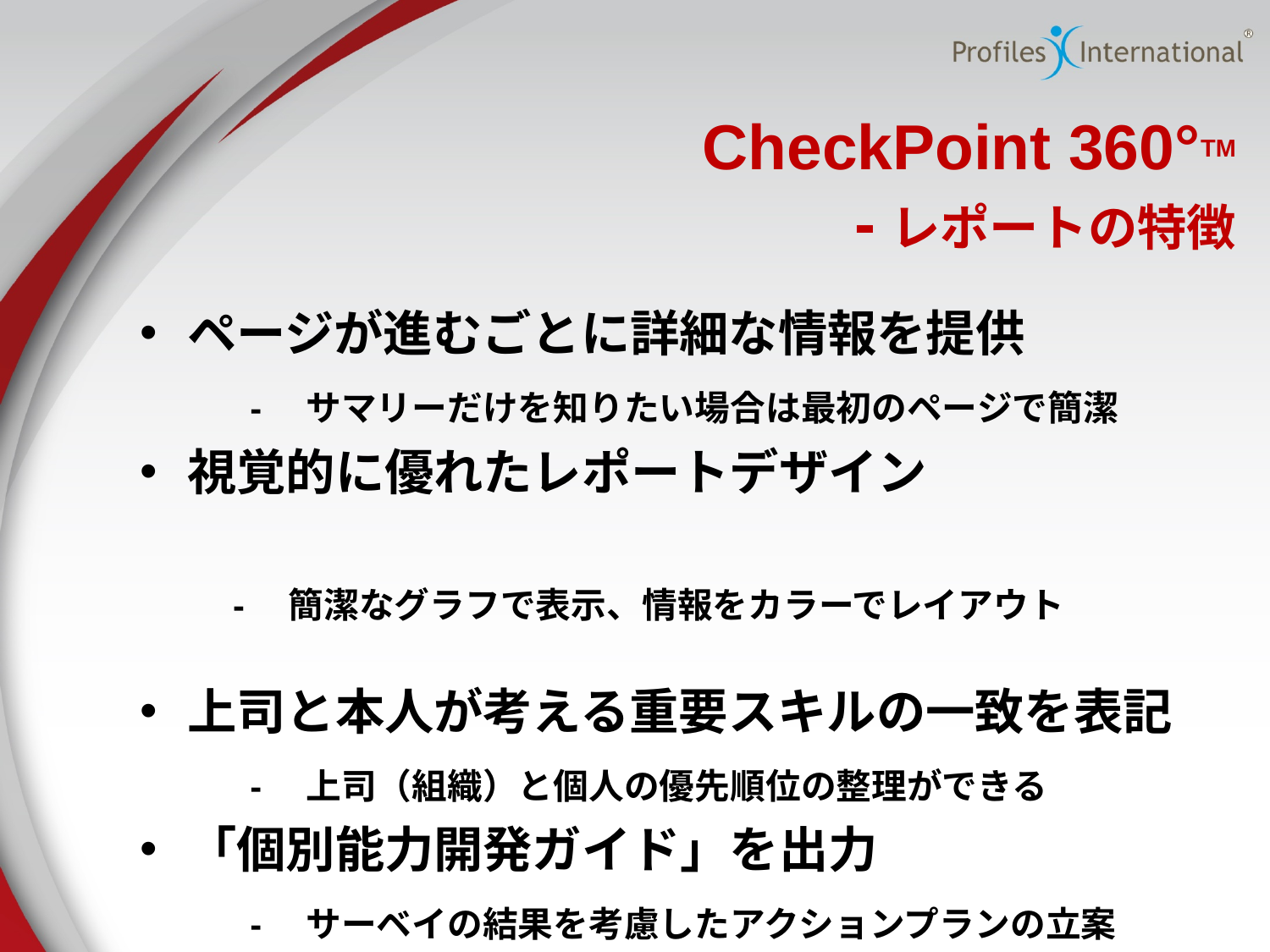

# CheckPoint 360°TM -レポートの特徴
ページが進むごとに詳細な情報を提供
　　-　サマリーだけを知りたい場合は最初のページで簡潔
視覚的に優れたレポートデザイン
　　-　簡潔なグラフで表示、情報をカラーでレイアウト
上司と本人が考える重要スキルの一致を表記
　　-　上司（組織）と個人の優先順位の整理ができる
「個別能力開発ガイド」を出力
　　-　サーベイの結果を考慮したアクションプランの立案